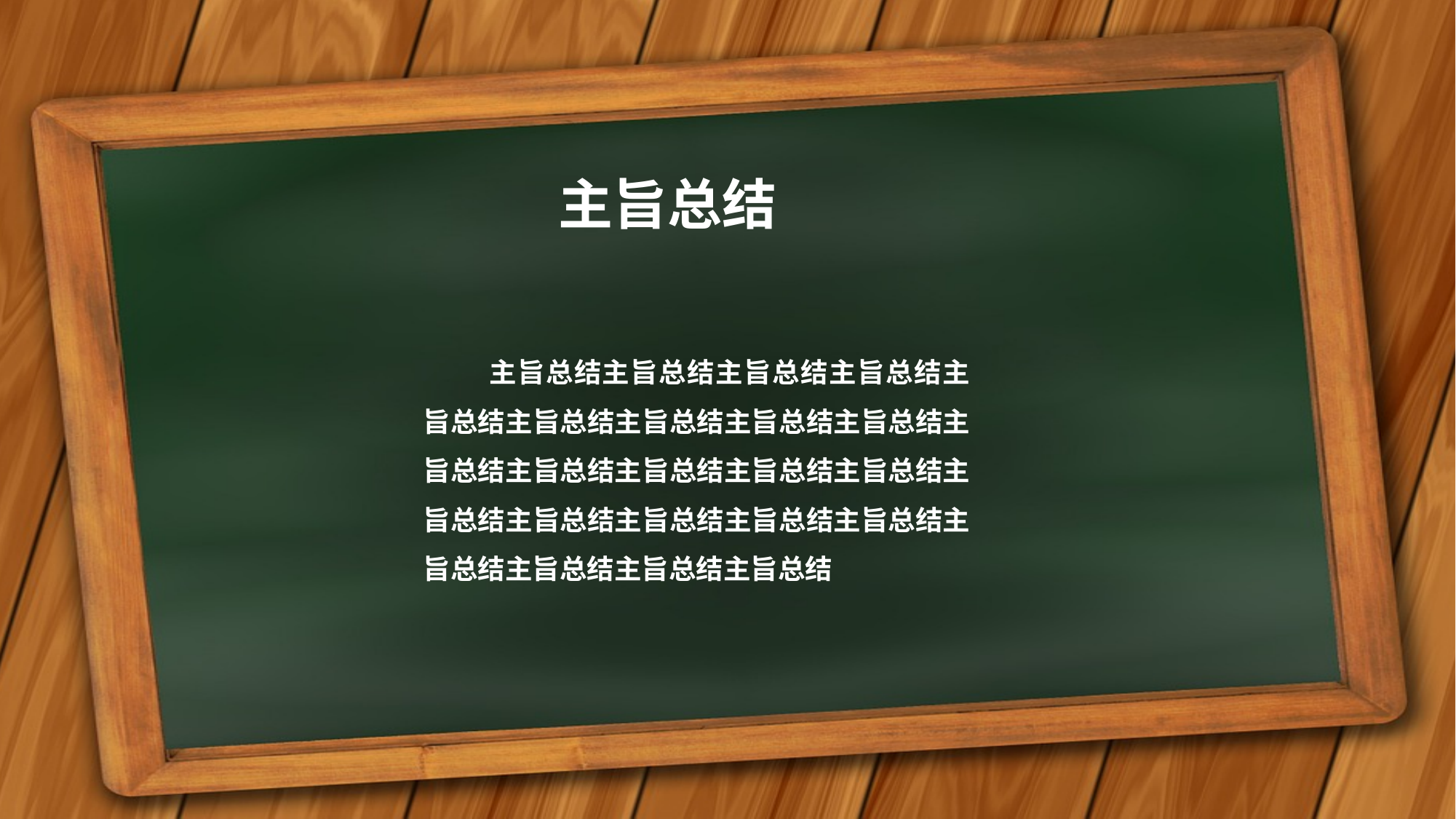

主旨总结
        主旨总结主旨总结主旨总结主旨总结主旨总结主旨总结主旨总结主旨总结主旨总结主旨总结主旨总结主旨总结主旨总结主旨总结主旨总结主旨总结主旨总结主旨总结主旨总结主旨总结主旨总结主旨总结主旨总结